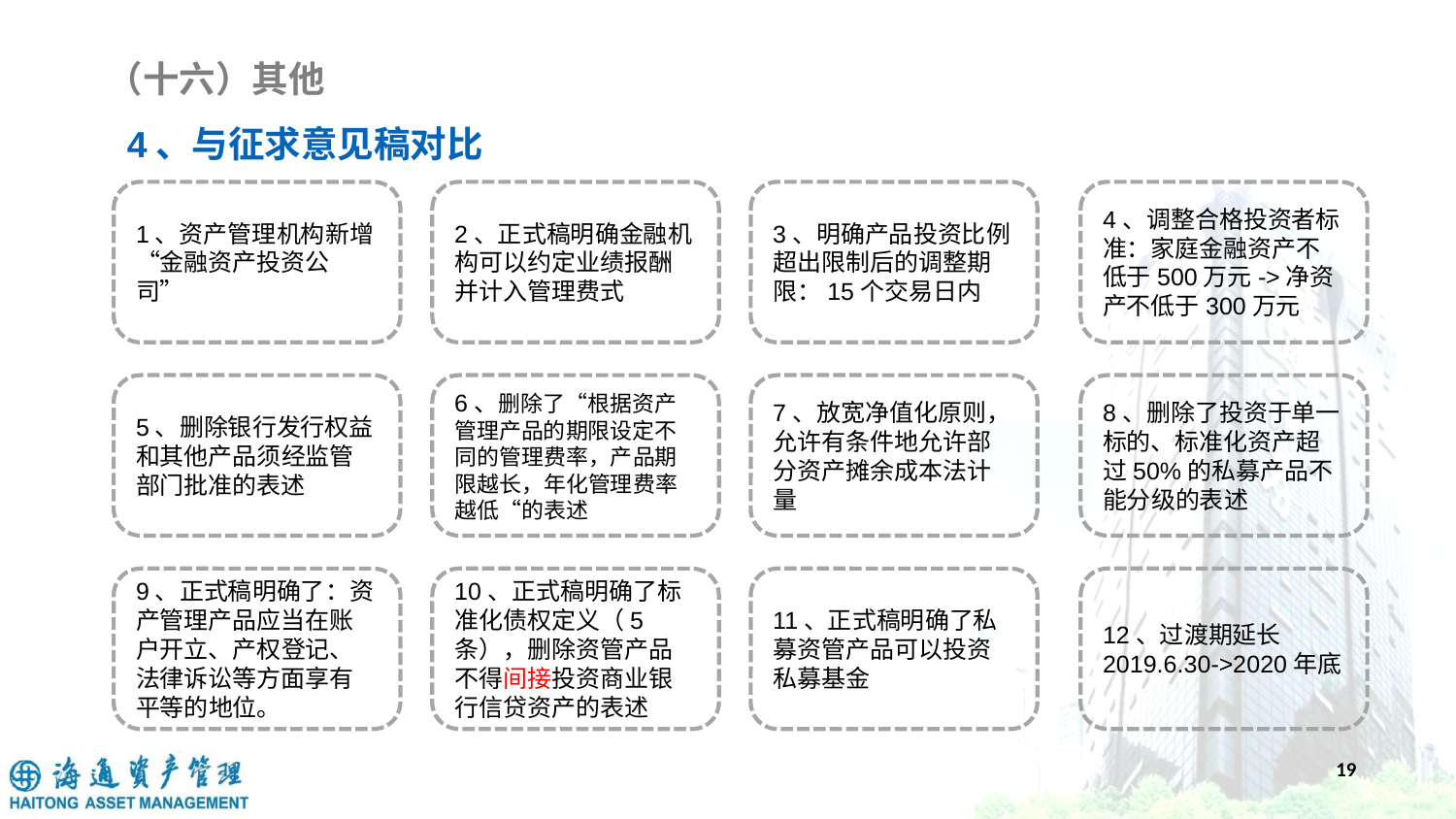

（十六）其他
4、与征求意见稿对比
1、资产管理机构新增“金融资产投资公司”
2、正式稿明确金融机构可以约定业绩报酬并计入管理费式
3、明确产品投资比例超出限制后的调整期限：15个交易日内
4、调整合格投资者标准：家庭金融资产不低于500万元->净资产不低于300万元
5、删除银行发行权益和其他产品须经监管部门批准的表述
6、删除了“根据资产管理产品的期限设定不同的管理费率，产品期限越长，年化管理费率越低“的表述
7、放宽净值化原则，允许有条件地允许部分资产摊余成本法计量
8、删除了投资于单一标的、标准化资产超过50%的私募产品不能分级的表述
9、正式稿明确了：资产管理产品应当在账户开立、产权登记、法律诉讼等方面享有平等的地位。
10、正式稿明确了标准化债权定义（5条），删除资管产品不得间接投资商业银行信贷资产的表述
11、正式稿明确了私募资管产品可以投资私募基金
12、过渡期延长
2019.6.30->2020年底
19